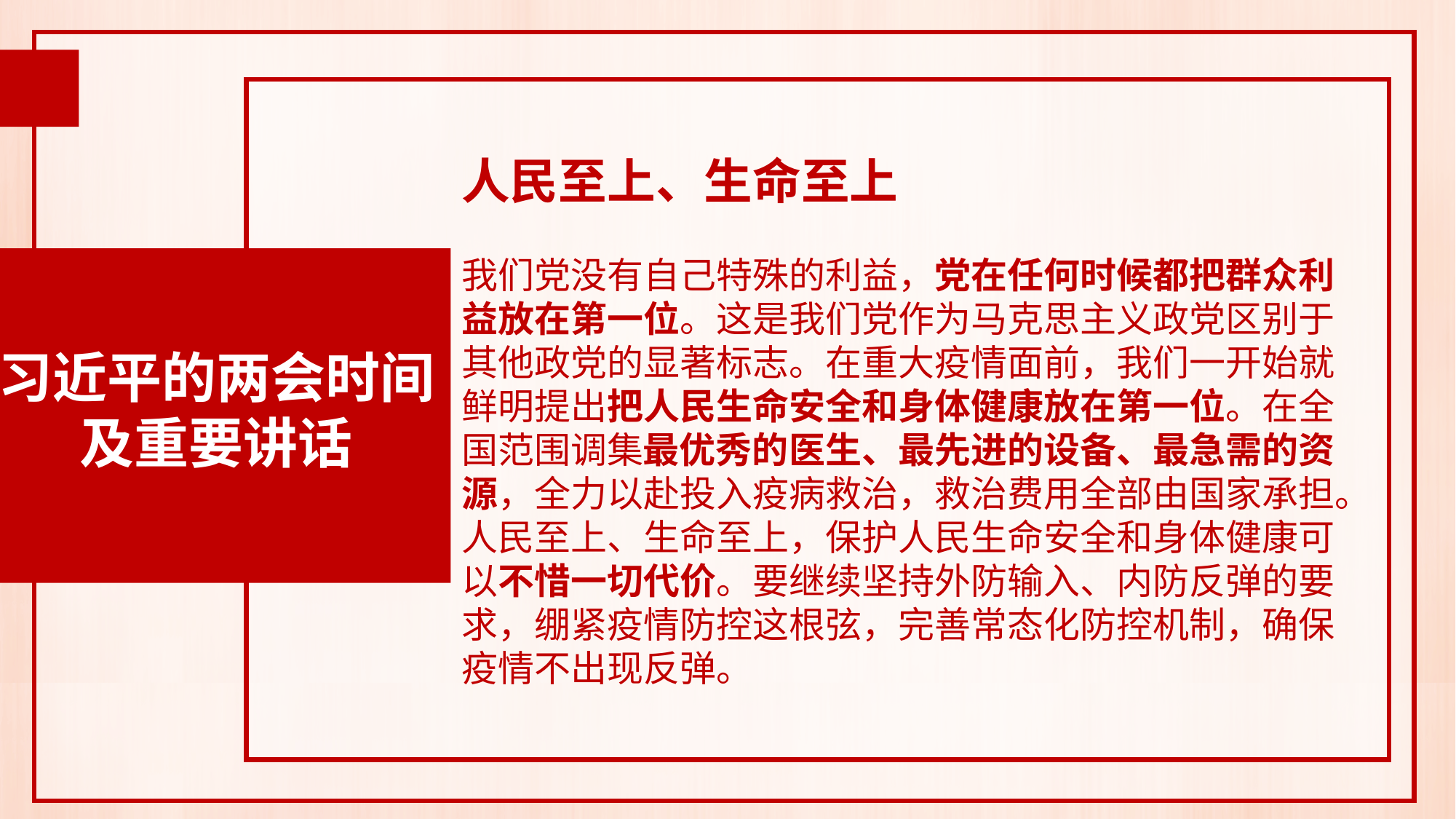

人民至上、生命至上

我们党没有自己特殊的利益，党在任何时候都把群众利益放在第一位。这是我们党作为马克思主义政党区别于其他政党的显著标志。在重大疫情面前，我们一开始就鲜明提出把人民生命安全和身体健康放在第一位。在全国范围调集最优秀的医生、最先进的设备、最急需的资源，全力以赴投入疫病救治，救治费用全部由国家承担。人民至上、生命至上，保护人民生命安全和身体健康可以不惜一切代价。要继续坚持外防输入、内防反弹的要求，绷紧疫情防控这根弦，完善常态化防控机制，确保疫情不出现反弹。
习近平的两会时间及重要讲话